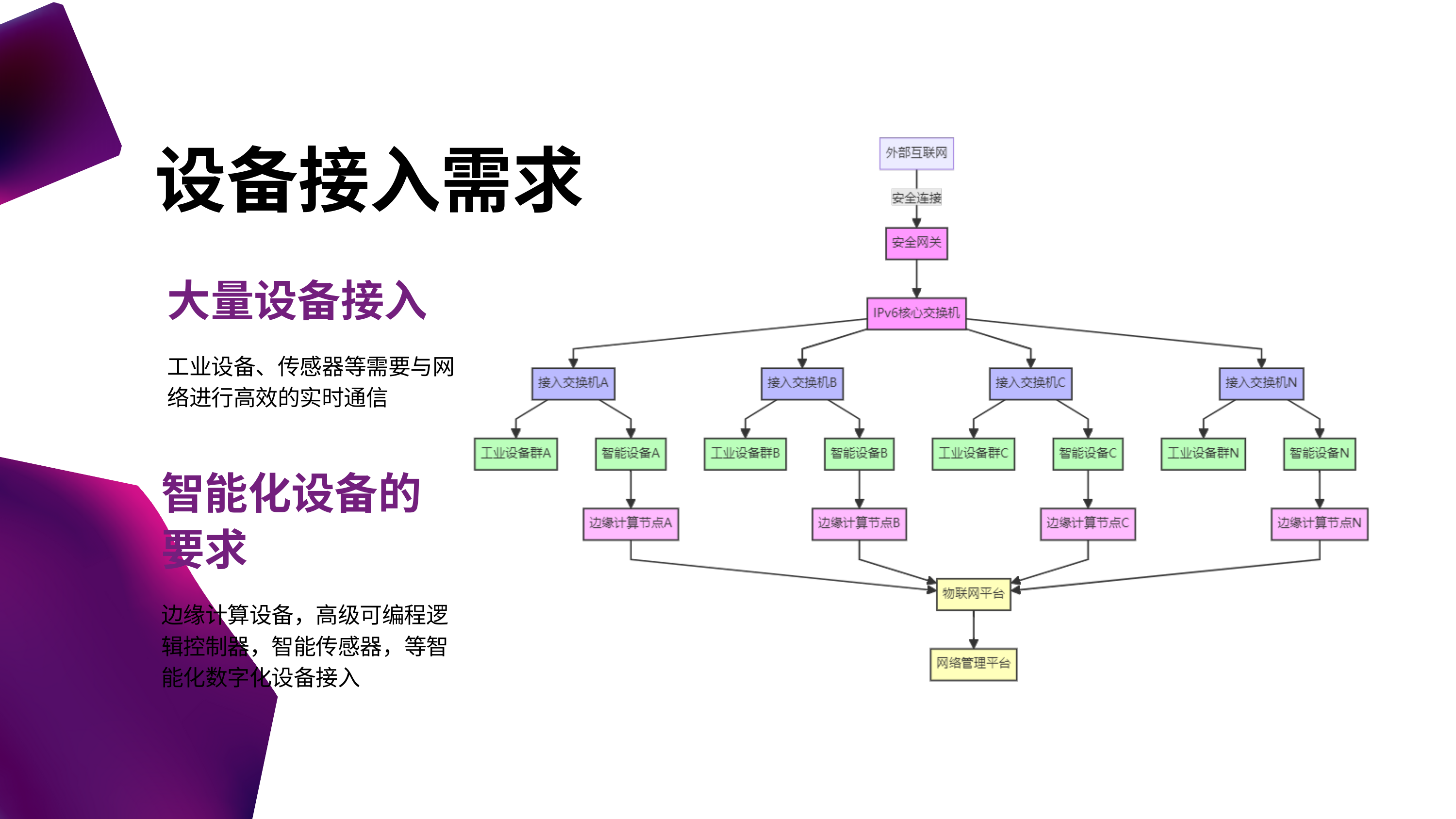

设备接入需求
大量设备接入
工业设备、传感器等需要与网络进行高效的实时通信
智能化设备的要求
边缘计算设备，高级可编程逻辑控制器，智能传感器，等智能化数字化设备接入